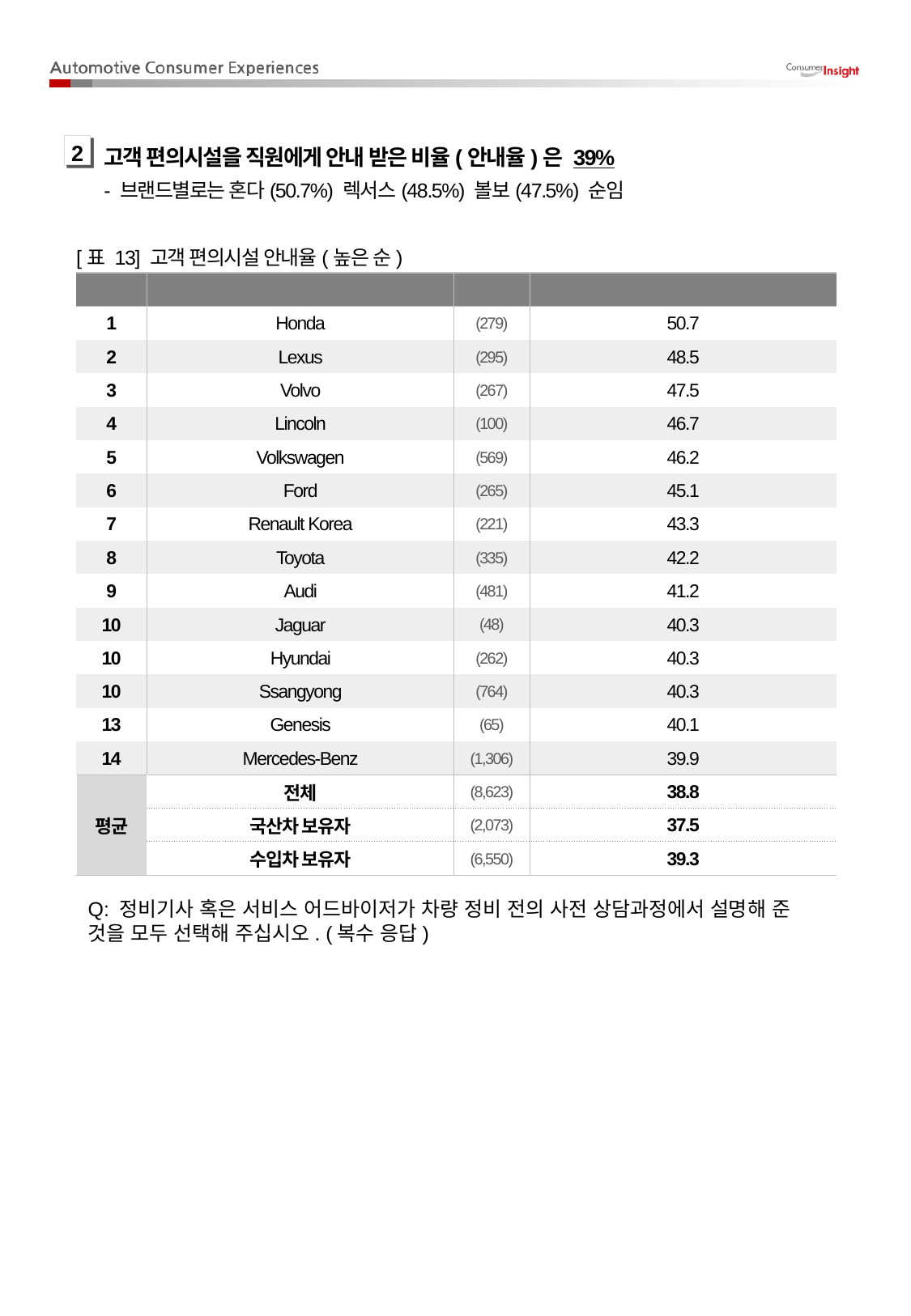

고객 편의시설을 직원에게 안내 받은 비율(안내율)은 39%
- 브랜드별로는 혼다(50.7%) 렉서스(48.5%) 볼보(47.5%) 순임
2
[표 13] 고객 편의시설 안내율(높은 순)
| Rank | Brand | (N) | 편의시설 안내율(%) |
| --- | --- | --- | --- |
| 1 | Honda | (279) | 50.7 |
| 2 | Lexus | (295) | 48.5 |
| 3 | Volvo | (267) | 47.5 |
| 4 | Lincoln | (100) | 46.7 |
| 5 | Volkswagen | (569) | 46.2 |
| 6 | Ford | (265) | 45.1 |
| 7 | Renault Korea | (221) | 43.3 |
| 8 | Toyota | (335) | 42.2 |
| 9 | Audi | (481) | 41.2 |
| 10 | Jaguar | (48) | 40.3 |
| 10 | Hyundai | (262) | 40.3 |
| 10 | Ssangyong | (764) | 40.3 |
| 13 | Genesis | (65) | 40.1 |
| 14 | Mercedes-Benz | (1,306) | 39.9 |
| 평균 | 전체 | (8,623) | 38.8 |
|  | 국산차 보유자 | (2,073) | 37.5 |
|  | 수입차 보유자 | (6,550) | 39.3 |
Q: 정비기사 혹은 서비스 어드바이저가 차량 정비 전의 사전 상담과정에서 설명해 준 것을 모두 선택해 주십시오. (복수 응답)